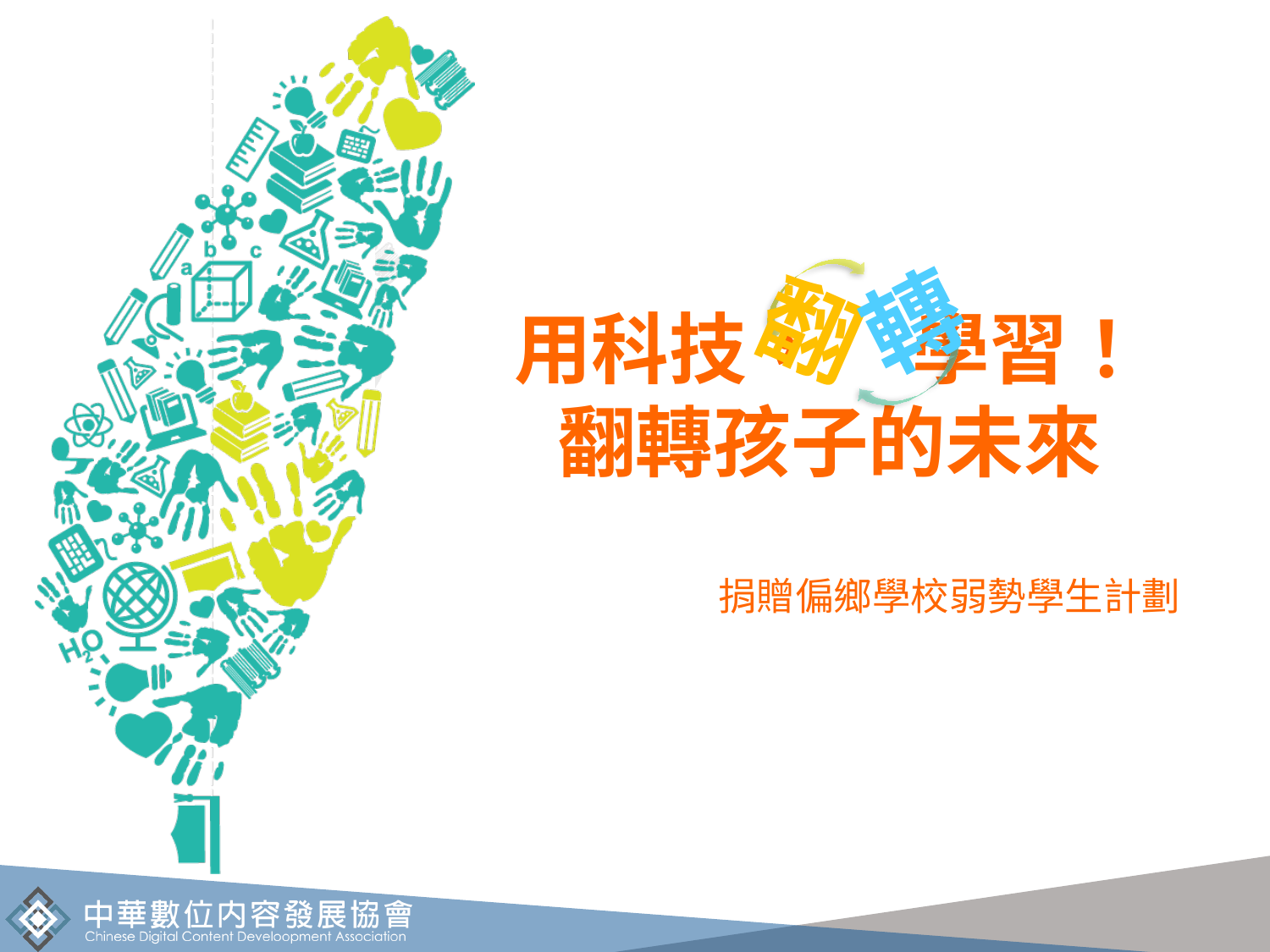

# 用科技，     學習！ 翻轉孩子的未來
轉
翻

捐贈偏鄉學校弱勢學生計劃